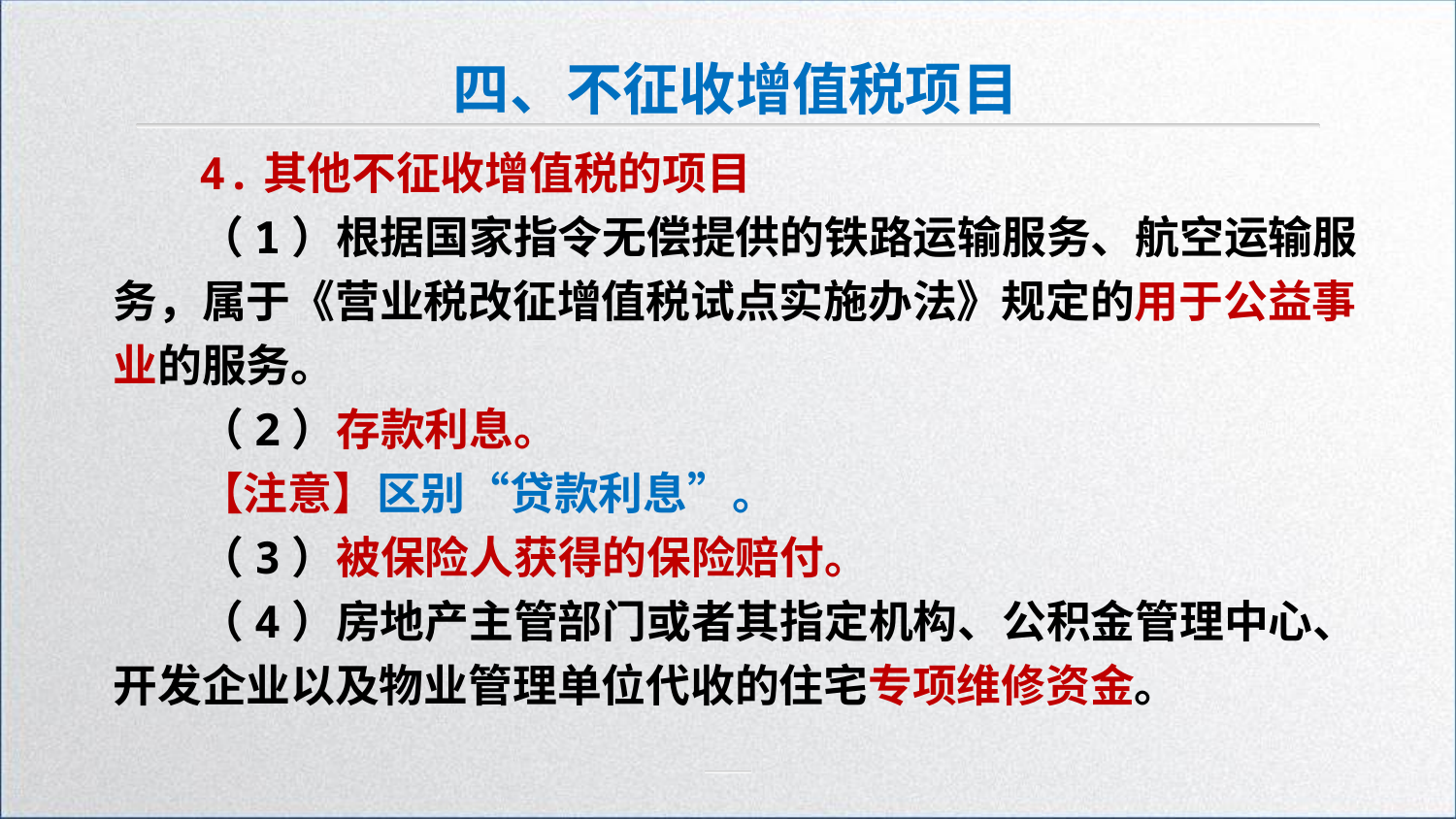

四、不征收增值税项目
4.其他不征收增值税的项目
（1）根据国家指令无偿提供的铁路运输服务、航空运输服务，属于《营业税改征增值税试点实施办法》规定的用于公益事业的服务。
（2）存款利息。
【注意】区别“贷款利息”。
（3）被保险人获得的保险赔付。
（4）房地产主管部门或者其指定机构、公积金管理中心、开发企业以及物业管理单位代收的住宅专项维修资金。